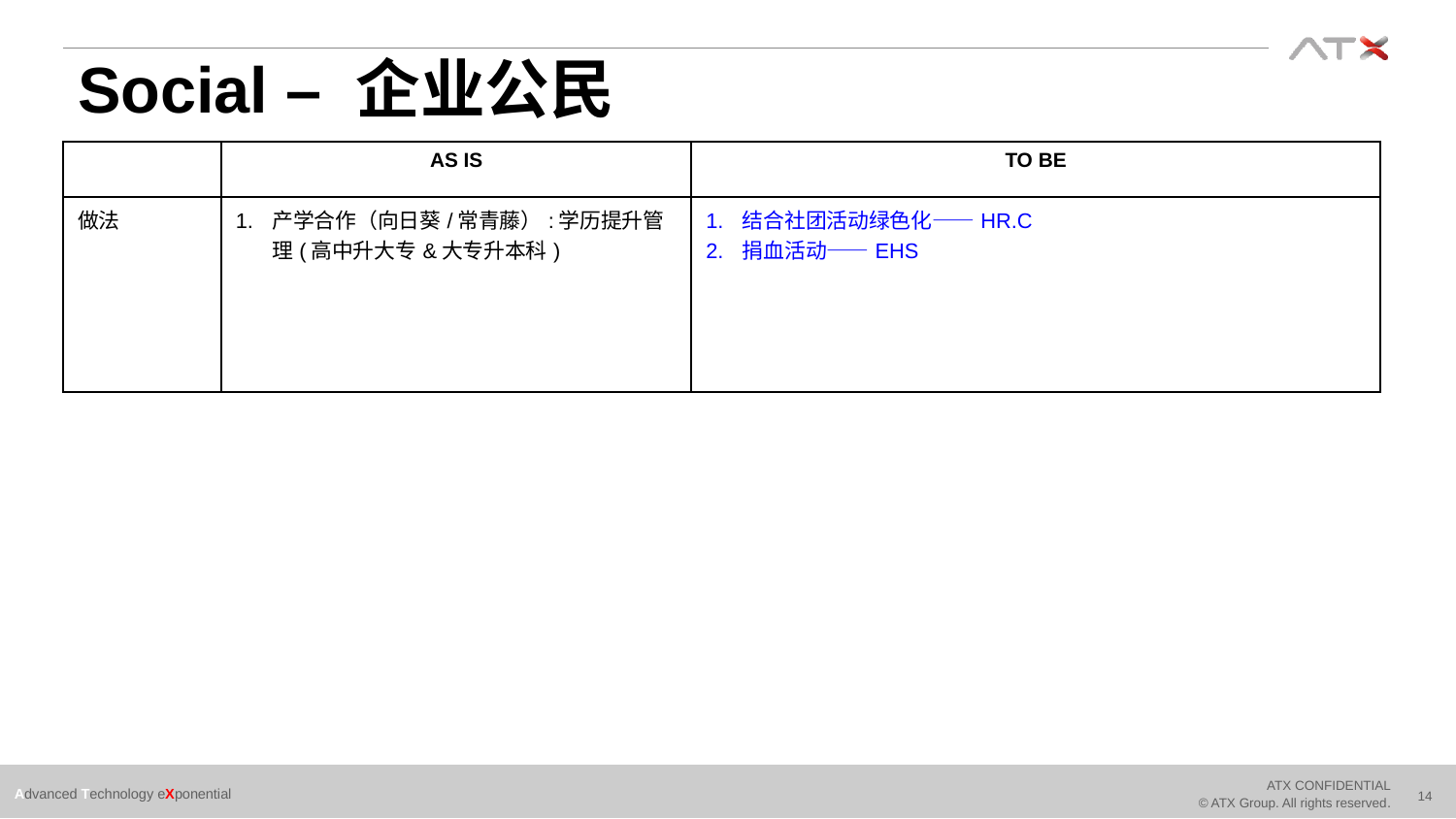

# Social – 企业公民
|  | AS IS | TO BE |
| --- | --- | --- |
| 做法 | 产学合作（向日葵/常青藤）:学历提升管理(高中升大专&大专升本科) | 结合社团活动绿色化——HR.C 捐血活动——EHS |